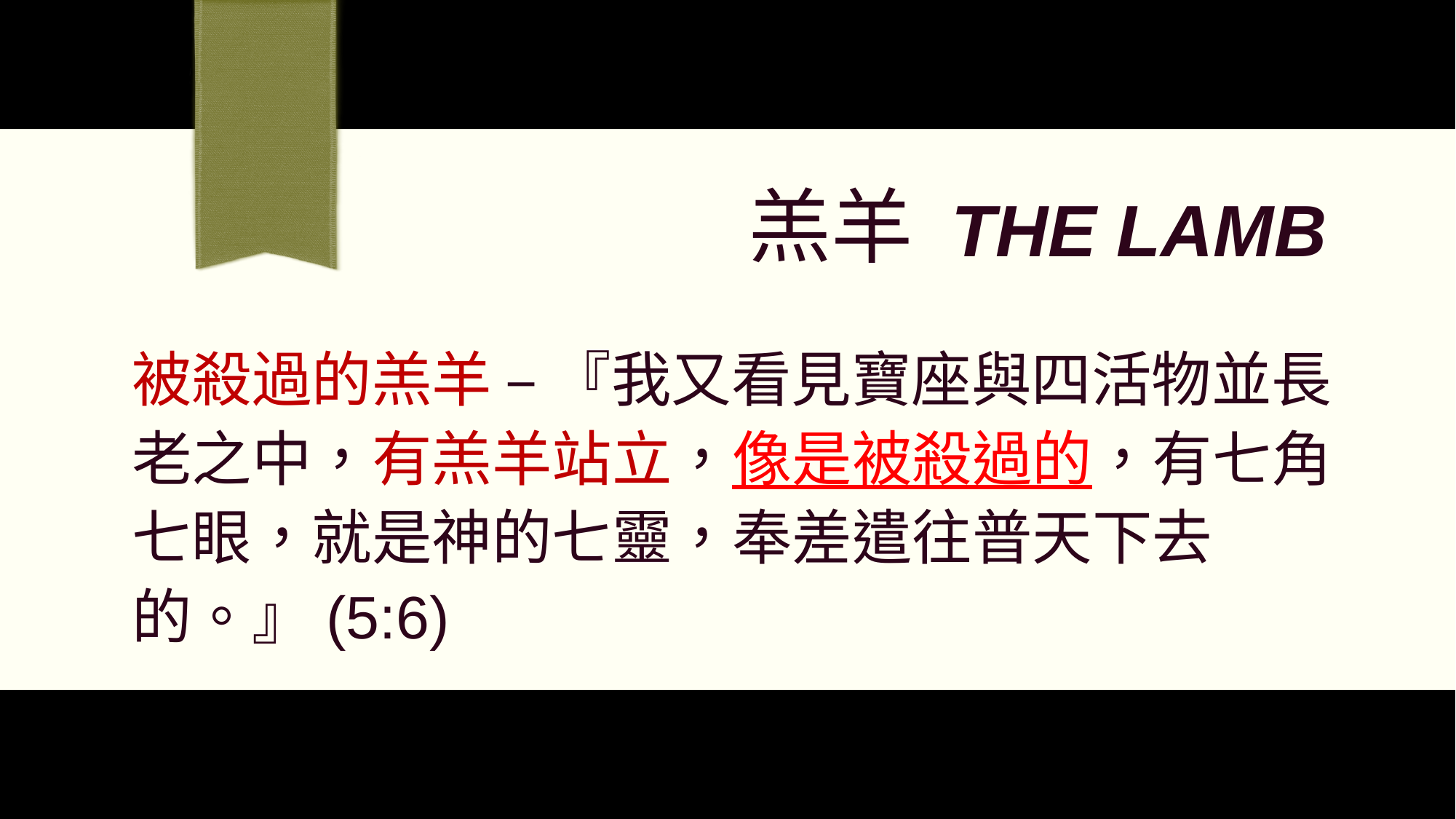

# 羔羊 The Lamb
被殺過的羔羊 – 『我又看見寶座與四活物並長老之中，有羔羊站立，像是被殺過的，有七角七眼，就是神的七靈，奉差遣往普天下去的。』(5:6)